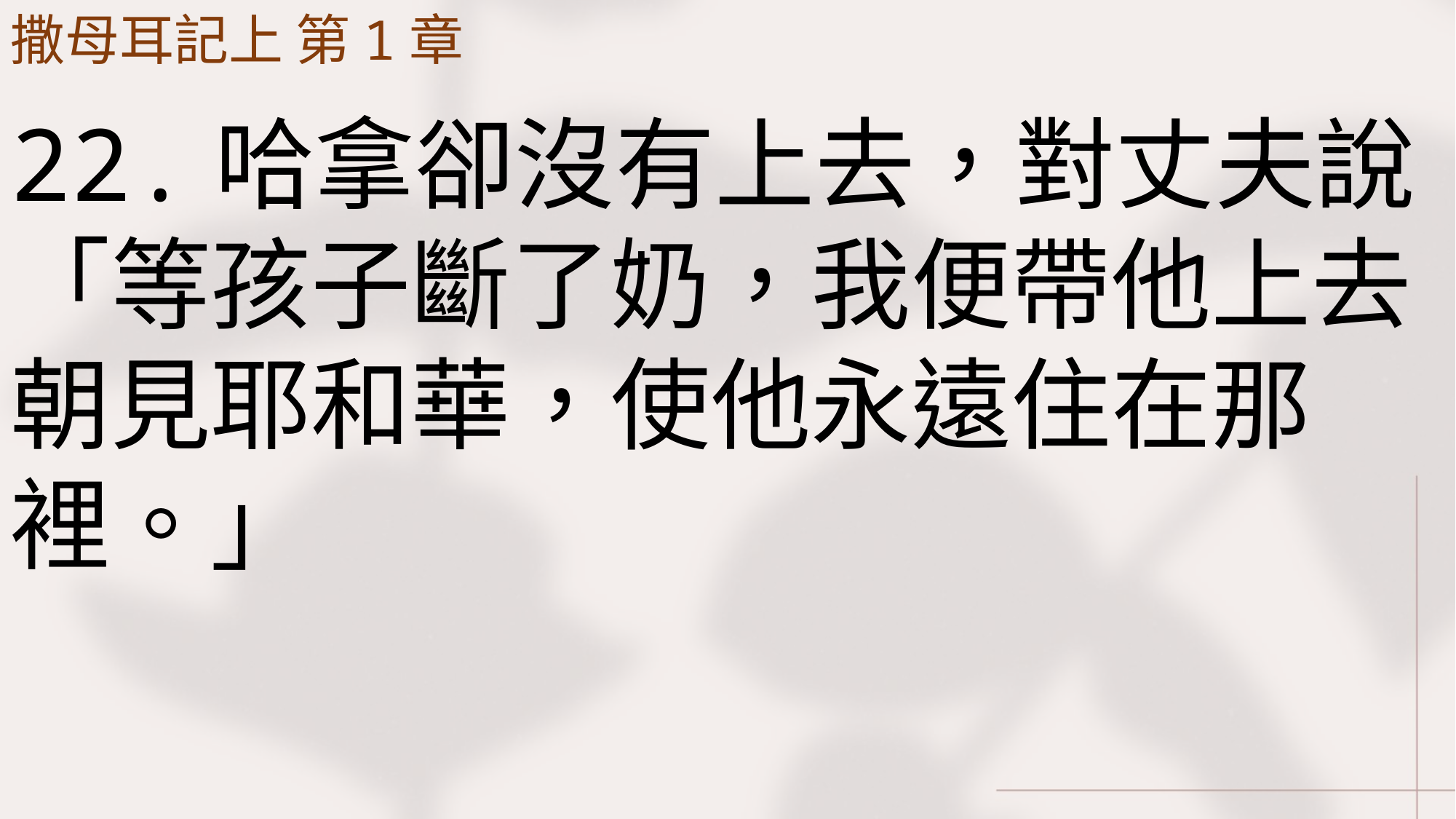

撒母耳記上 第1章
22.哈拿卻沒有上去，對丈夫說：「等孩子斷了奶，我便帶他上去朝見耶和華，使他永遠住在那裡。」